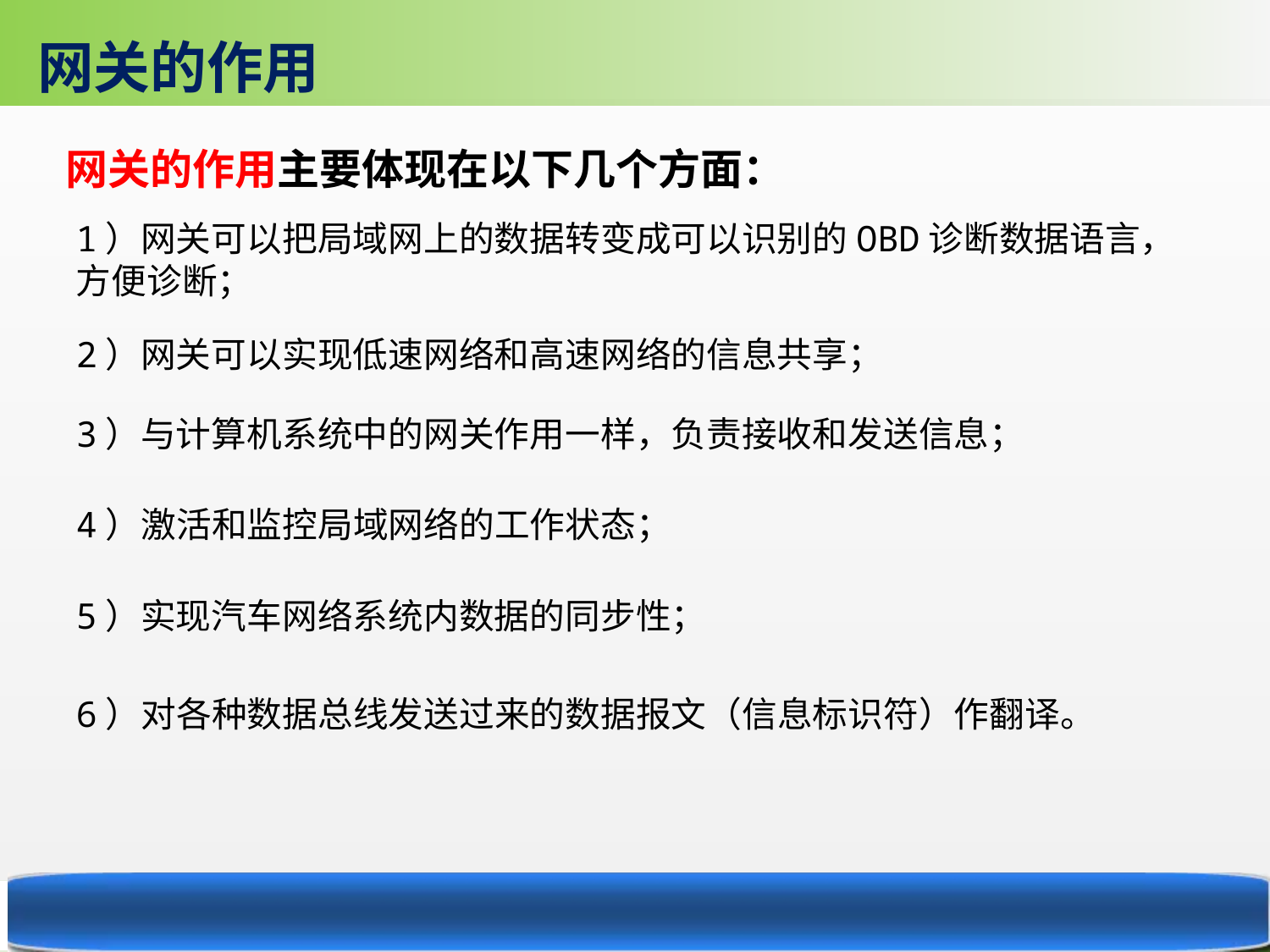

网关的作用
网关的作用主要体现在以下几个方面：
1）网关可以把局域网上的数据转变成可以识别的OBD诊断数据语言，方便诊断；
2）网关可以实现低速网络和高速网络的信息共享；
3）与计算机系统中的网关作用一样，负责接收和发送信息；
4）激活和监控局域网络的工作状态；
5）实现汽车网络系统内数据的同步性；
6）对各种数据总线发送过来的数据报文（信息标识符）作翻译。